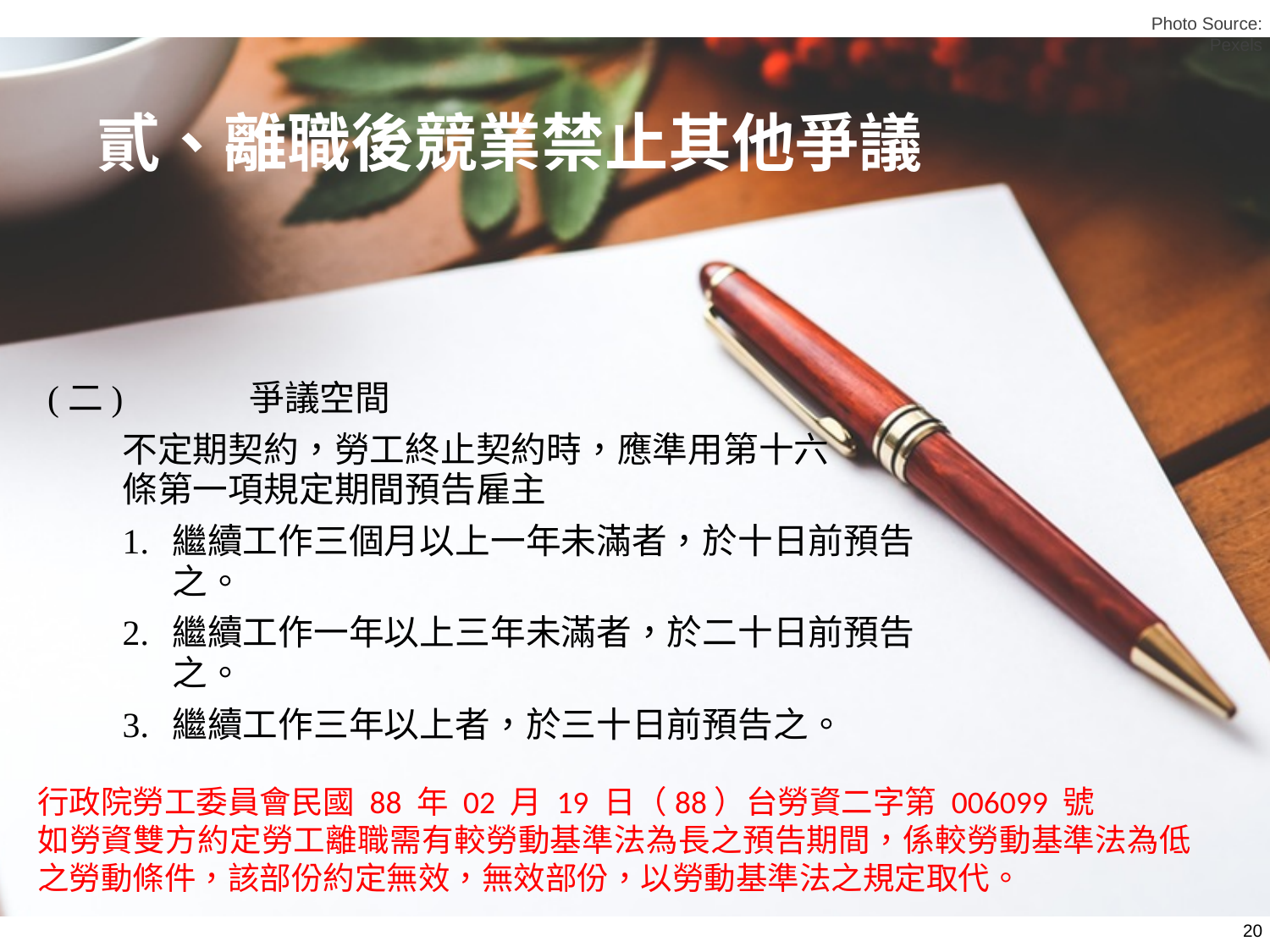

貳、離職後競業禁止其他爭議
(二)	爭議空間
不定期契約，勞工終止契約時，應準用第十六
條第一項規定期間預告雇主
1.	繼續工作三個月以上一年未滿者，於十日前預告之。
2.	繼續工作一年以上三年未滿者，於二十日前預告之。
3.	繼續工作三年以上者，於三十日前預告之。

行政院勞工委員會民國 88 年 02 月 19 日（88）台勞資二字第 006099 號
如勞資雙方約定勞工離職需有較勞動基準法為長之預告期間，係較勞動基準法為低之勞動條件，該部份約定無效，無效部份，以勞動基準法之規定取代。
20